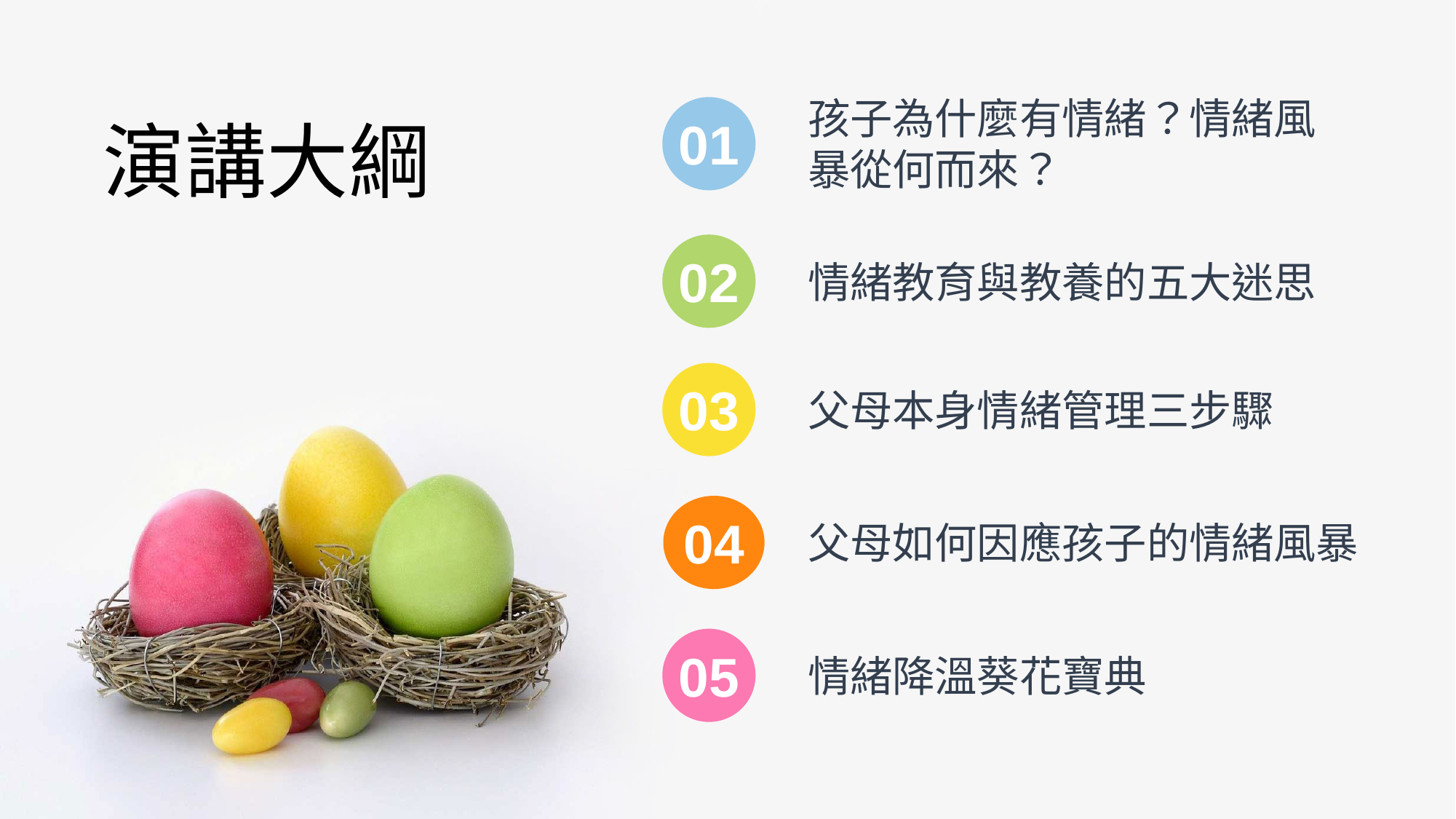

孩子為什麼有情緒？情緒風暴從何而來？

01
演講大綱

02
情緒教育與教養的五大迷思

03
父母本身情緒管理三步驟

04
父母如何因應孩子的情緒風暴

05
情緒降溫葵花寶典